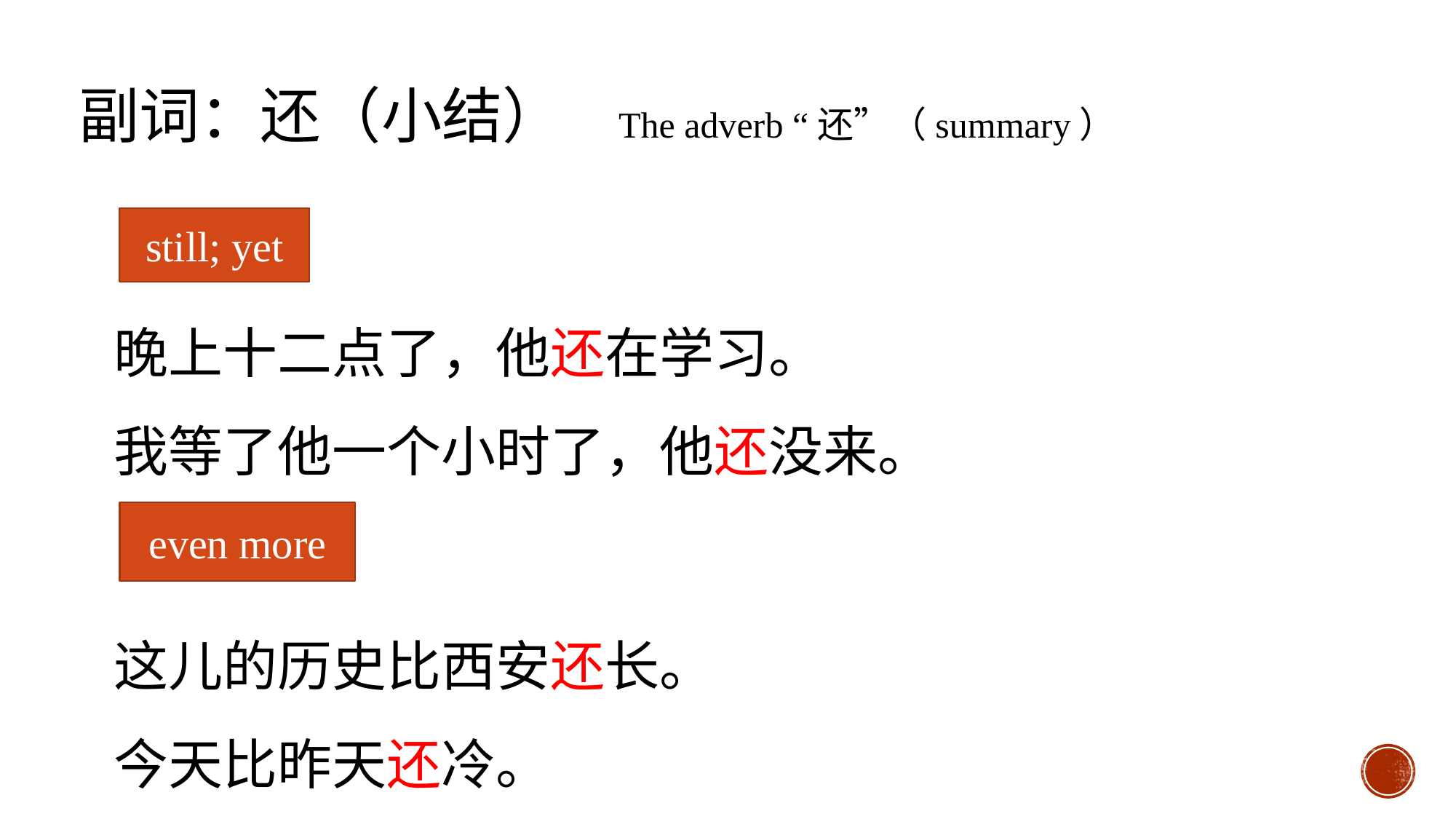

副词：还（小结）   The adverb “还”（summary）
still; yet
晚上十二点了，他还在学习。
我等了他一个小时了，他还没来。
even more
这儿的历史比西安还长。
今天比昨天还冷。